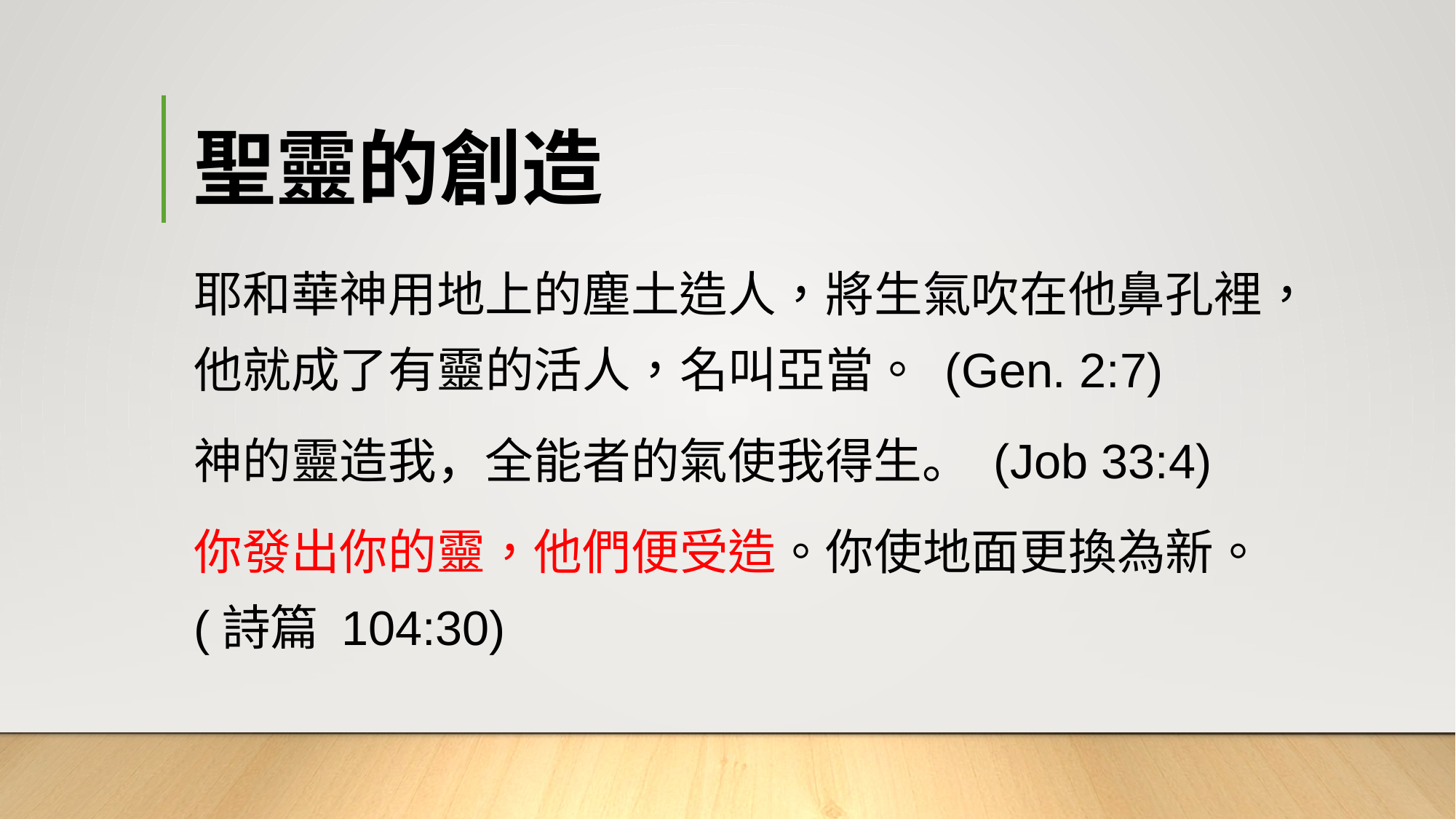

# 聖靈的創造
耶和華神用地上的塵土造人，將生氣吹在他鼻孔裡，他就成了有靈的活人，名叫亞當。 (Gen. 2:7)
神的靈造我，全能者的氣使我得生。 (Job 33:4)
你發出你的靈，他們便受造。你使地面更換為新。 (詩篇 104:30)